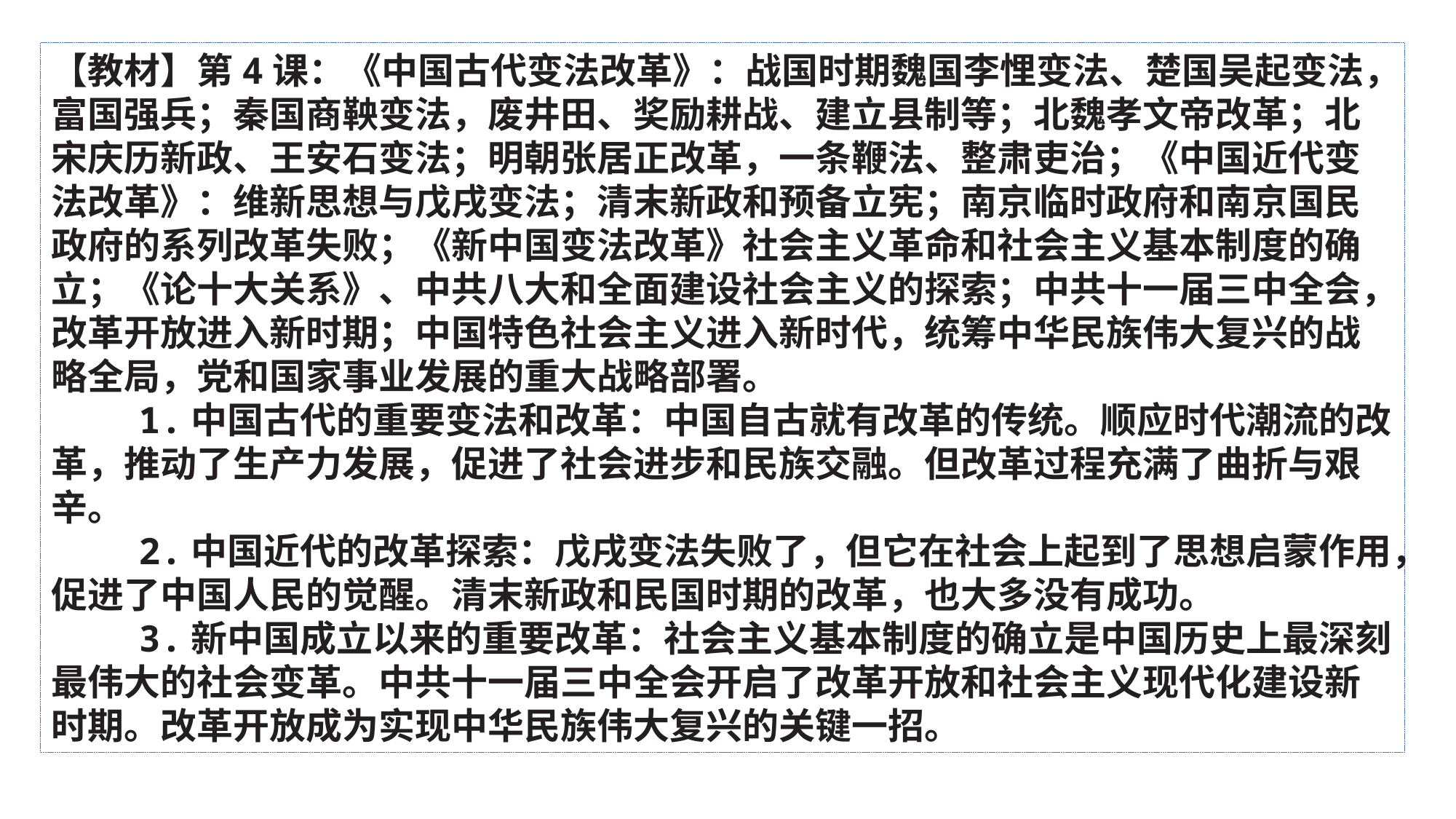

【教材】第4课：《中国古代变法改革》：战国时期魏国李悝变法、楚国吴起变法，富国强兵；秦国商鞅变法，废井田、奖励耕战、建立县制等；北魏孝文帝改革；北宋庆历新政、王安石变法；明朝张居正改革，一条鞭法、整肃吏治；《中国近代变法改革》：维新思想与戊戌变法；清末新政和预备立宪；南京临时政府和南京国民政府的系列改革失败；《新中国变法改革》社会主义革命和社会主义基本制度的确立；《论十大关系》、中共八大和全面建设社会主义的探索；中共十一届三中全会，改革开放进入新时期；中国特色社会主义进入新时代，统筹中华民族伟大复兴的战略全局，党和国家事业发展的重大战略部署。
    1.中国古代的重要变法和改革：中国自古就有改革的传统。顺应时代潮流的改革，推动了生产力发展，促进了社会进步和民族交融。但改革过程充满了曲折与艰辛。
    2.中国近代的改革探索：戊戌变法失败了，但它在社会上起到了思想启蒙作用，促进了中国人民的觉醒。清末新政和民国时期的改革，也大多没有成功。
    3.新中国成立以来的重要改革：社会主义基本制度的确立是中国历史上最深刻最伟大的社会变革。中共十一届三中全会开启了改革开放和社会主义现代化建设新时期。改革开放成为实现中华民族伟大复兴的关键一招。